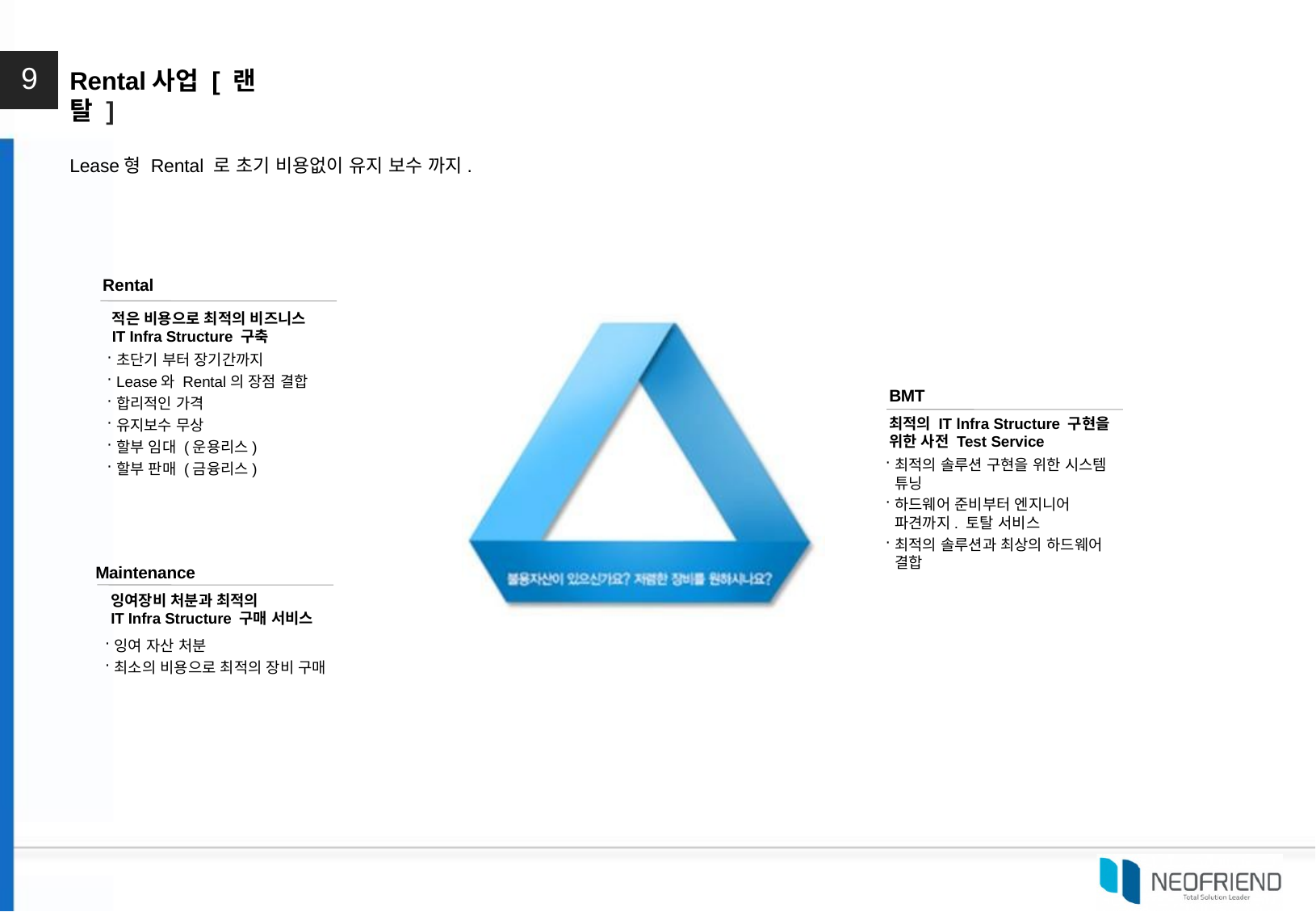

9
Rental사업 [ 랜탈 ]
Lease형 Rental 로 초기 비용없이 유지 보수 까지.
Rental

적은 비용으로 최적의 비즈니스
IT Infra Structure 구축
초단기 부터 장기간까지
Lease와 Rental의 장점 결합
합리적인 가격
유지보수 무상
할부 임대 (운용리스)
할부 판매 (금융리스)
BMT

최적의 IT lnfra Structure 구현을  위한 사전 Test Service
최적의 솔루션 구현을 위한 시스템 튜닝
하드웨어 준비부터 엔지니어 파견까지. 토탈 서비스
최적의 솔루션과 최상의 하드웨어 결합
Maintenance
잉여장비 처분과 최적의
IT Infra Structure 구매 서비스
잉여 자산 처분
최소의 비용으로 최적의 장비 구매